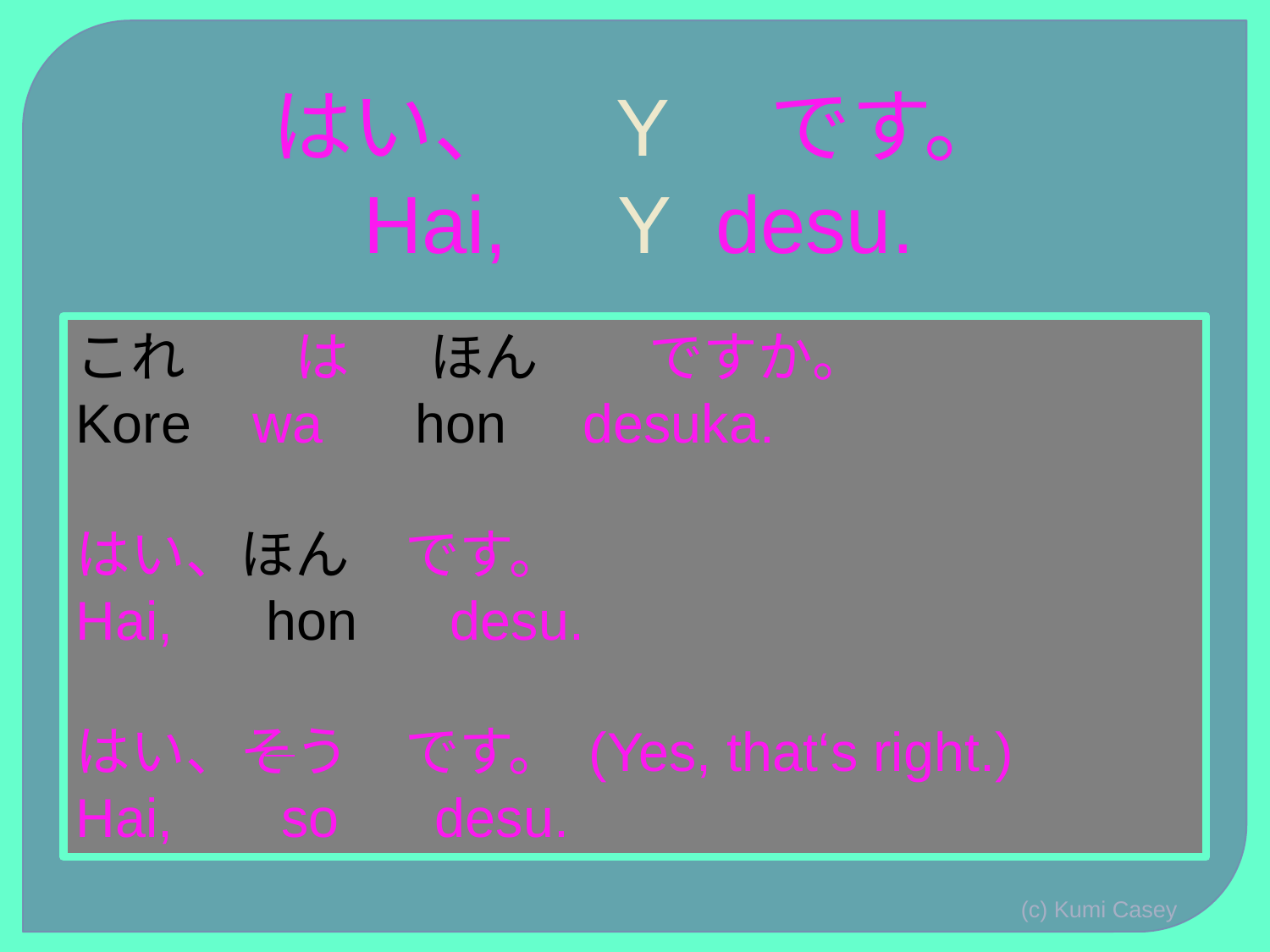

# はい、　Y　です。 Hai,     Y  desu.
これ　　は　  ほん　　ですか。
Kore    wa　 hon     desuka.

はい、ほん　です。
Hai,　 hon　 desu.

はい、そう　です。 (Yes, that‘s right.)
Hai, 　 so 　desu.

(c) Kumi Casey